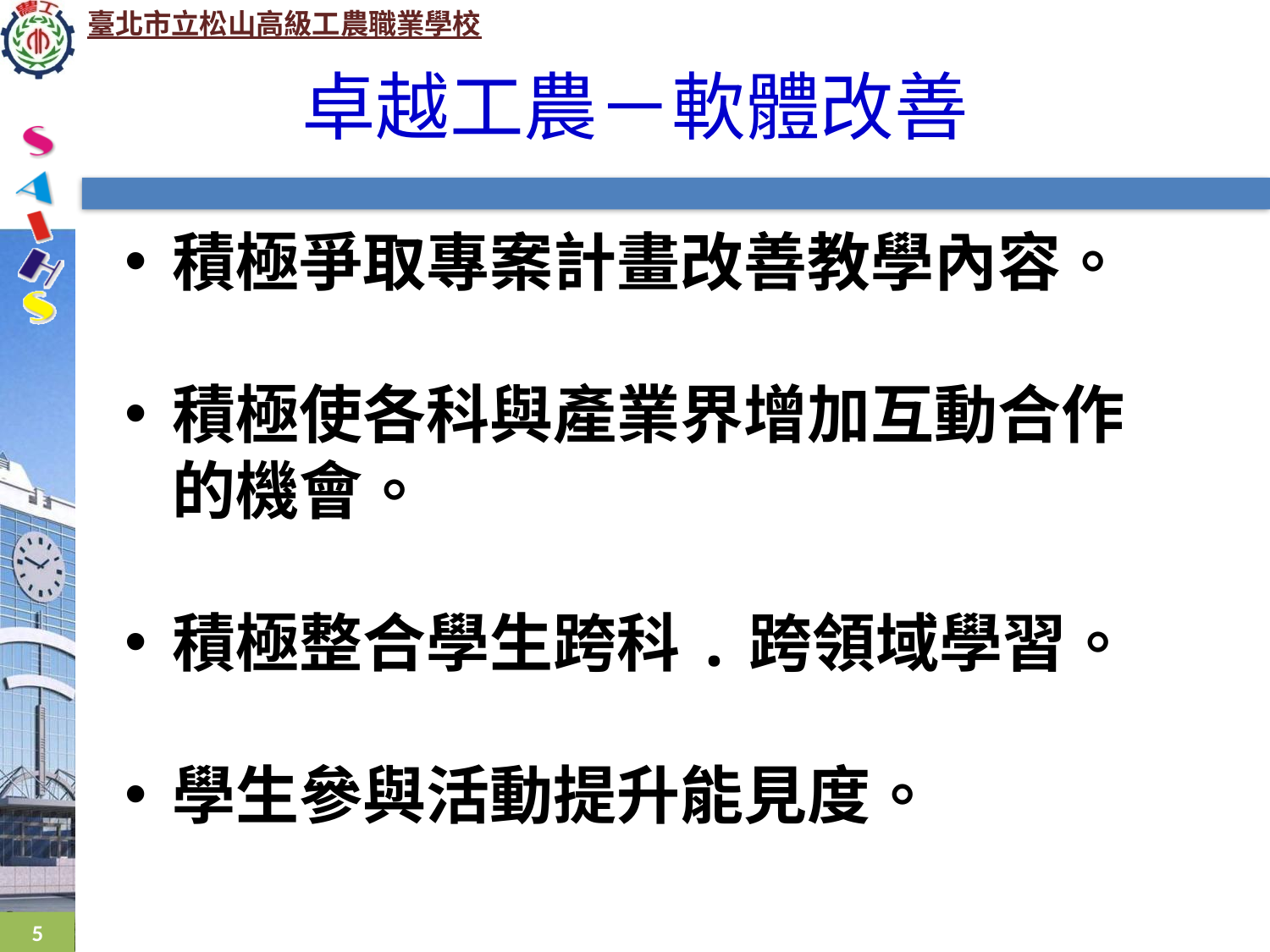

卓越工農－軟體改善
積極爭取專案計畫改善教學內容。

積極使各科與產業界增加互動合作的機會。

積極整合學生跨科.跨領域學習。

學生參與活動提升能見度。